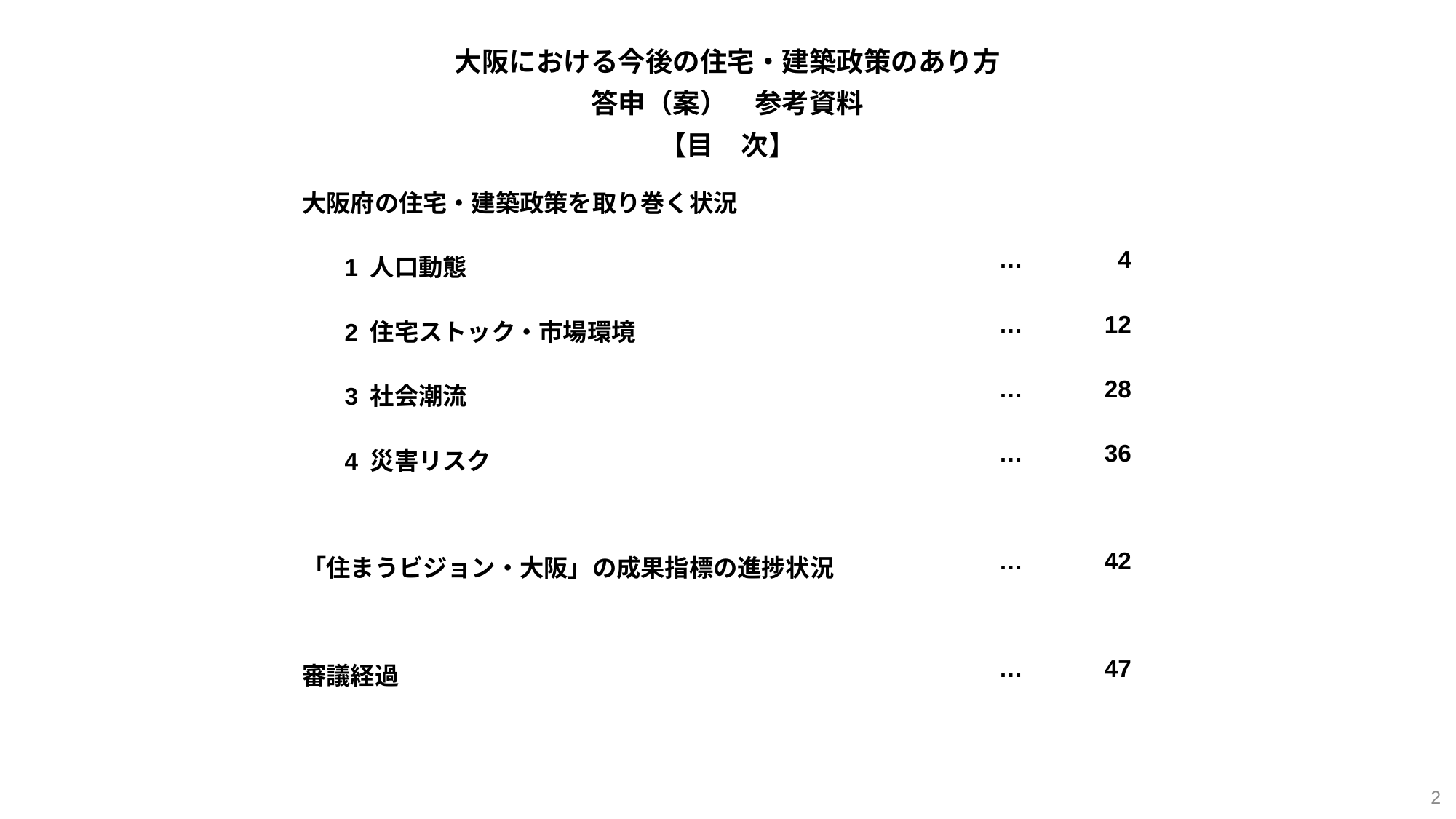

大阪における今後の住宅・建築政策のあり方
答申（案）　参考資料
【目　次】

| 大阪府の住宅・建築政策を取り巻く状況 |  |  |
| --- | --- | --- |
| 1 人口動態 | … | 4 |
| 2 住宅ストック・市場環境 | … | 12 |
| 3 社会潮流 | … | 28 |
| 4 災害リスク | … | 36 |
|  |  |  |
| 「住まうビジョン・大阪」の成果指標の進捗状況 | … | 42 |
|  |  |  |
| 審議経過 | … | 47 |
2